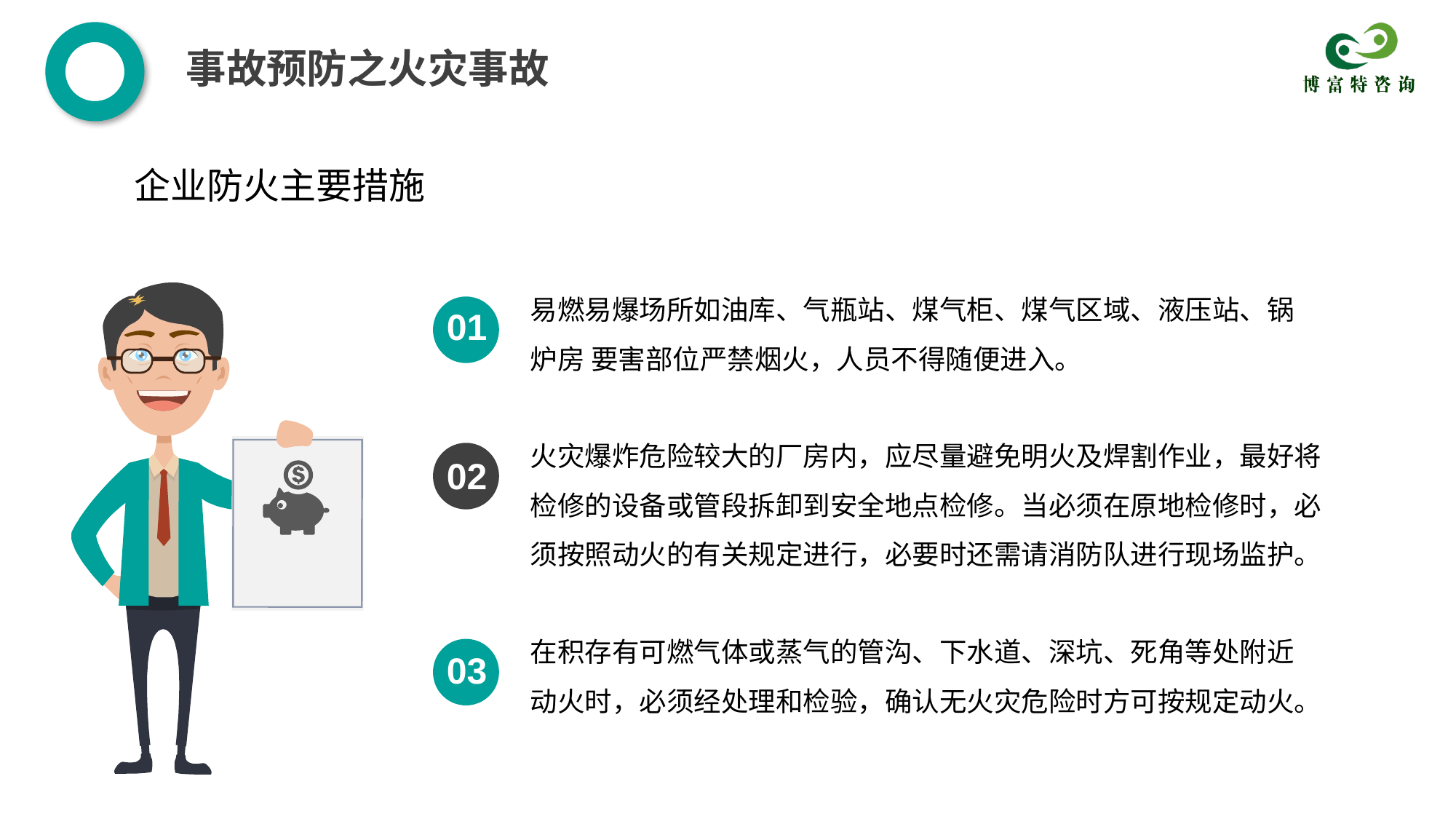

事故预防之火灾事故
企业防火主要措施
易燃易爆场所如油库、气瓶站、煤气柜、煤气区域、液压站、锅炉房 要害部位严禁烟火，人员不得随便进入。

01

火灾爆炸危险较大的厂房内，应尽量避免明火及焊割作业，最好将检修的设备或管段拆卸到安全地点检修。当必须在原地检修时，必须按照动火的有关规定进行，必要时还需请消防队进行现场监护。

02

在积存有可燃气体或蒸气的管沟、下水道、深坑、死角等处附近动火时，必须经处理和检验，确认无火灾危险时方可按规定动火。

03